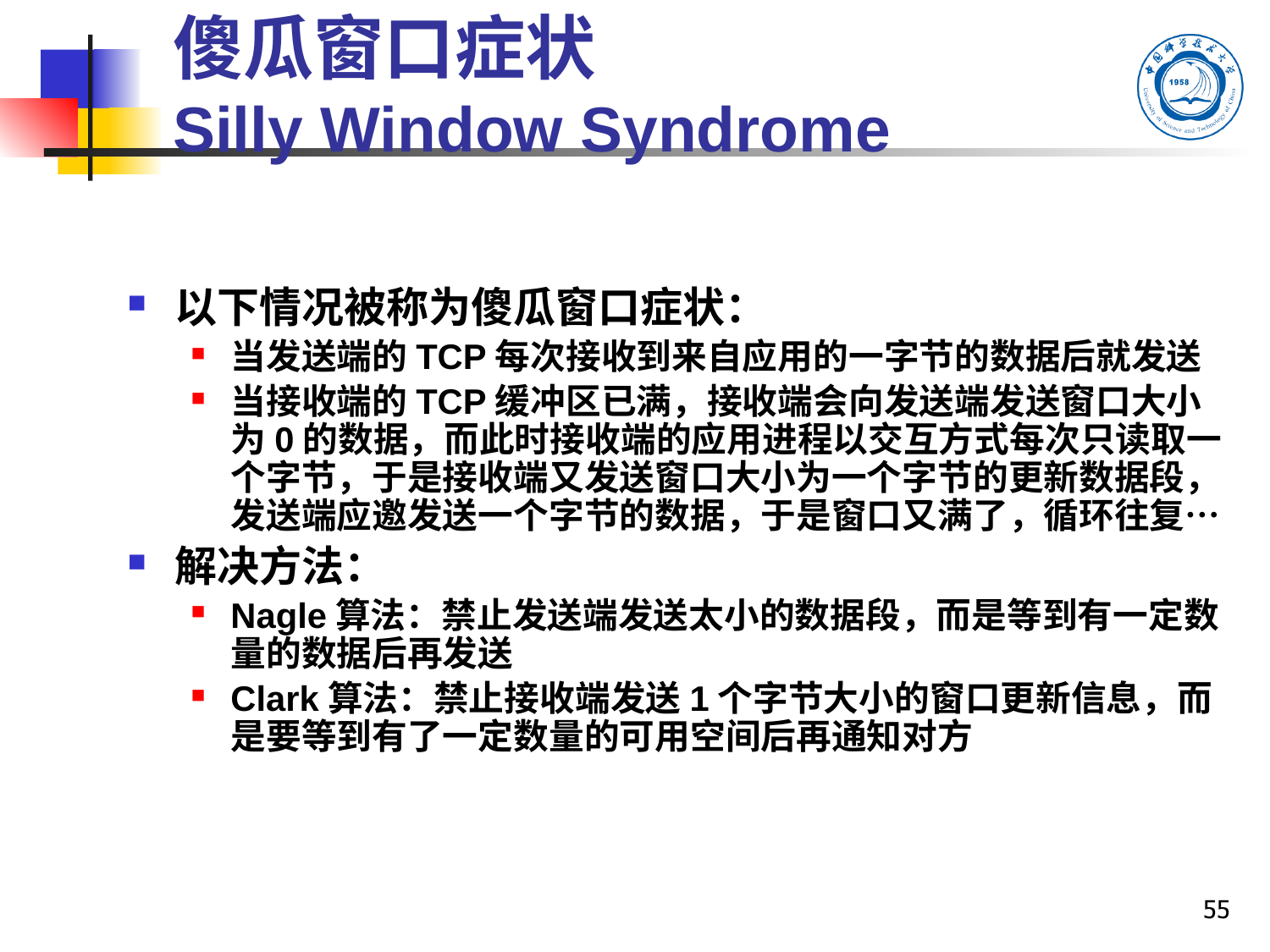

#
傻瓜窗口症状
Silly Window Syndrome
以下情况被称为傻瓜窗口症状：
当发送端的TCP每次接收到来自应用的一字节的数据后就发送
当接收端的TCP缓冲区已满，接收端会向发送端发送窗口大小为0的数据，而此时接收端的应用进程以交互方式每次只读取一个字节，于是接收端又发送窗口大小为一个字节的更新数据段，发送端应邀发送一个字节的数据，于是窗口又满了，循环往复…
解决方法：
Nagle算法：禁止发送端发送太小的数据段，而是等到有一定数量的数据后再发送
Clark算法：禁止接收端发送1个字节大小的窗口更新信息，而是要等到有了一定数量的可用空间后再通知对方
55